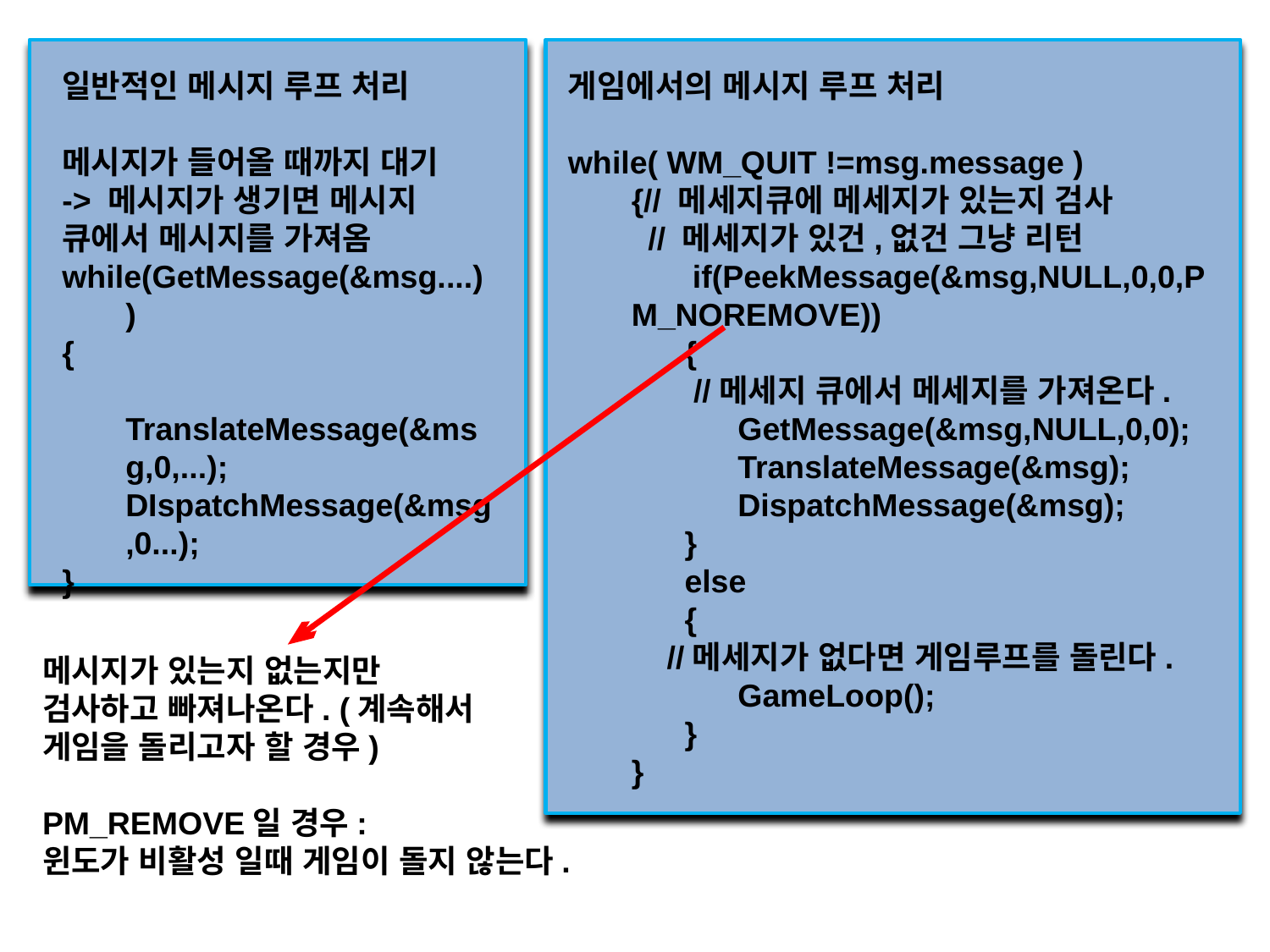

일반적인 메시지 루프 처리

메시지가 들어올 때까지 대기
-> 메시지가 생기면 메시지
큐에서 메시지를 가져옴
while(GetMessage(&msg....))
{
	TranslateMessage(&msg,0,...);
DIspatchMessage(&msg,0...);
}
게임에서의 메시지 루프 처리
while( WM_QUIT !=msg.message )
{// 메세지큐에 메세지가 있는지 검사
 // 메세지가 있건,없건 그냥 리턴
      if(PeekMessage(&msg,NULL,0,0,PM_NOREMOVE))
      {
       //메세지 큐에서 메세지를 가져온다.
            GetMessage(&msg,NULL,0,0);
            TranslateMessage(&msg);
            DispatchMessage(&msg);
      }
      else
      {
    //메세지가 없다면 게임루프를 돌린다.
            GameLoop();
      }
}
메시지가 있는지 없는지만
검사하고 빠져나온다. (계속해서
게임을 돌리고자 할 경우)

PM_REMOVE일 경우:
윈도가 비활성 일때 게임이 돌지 않는다.